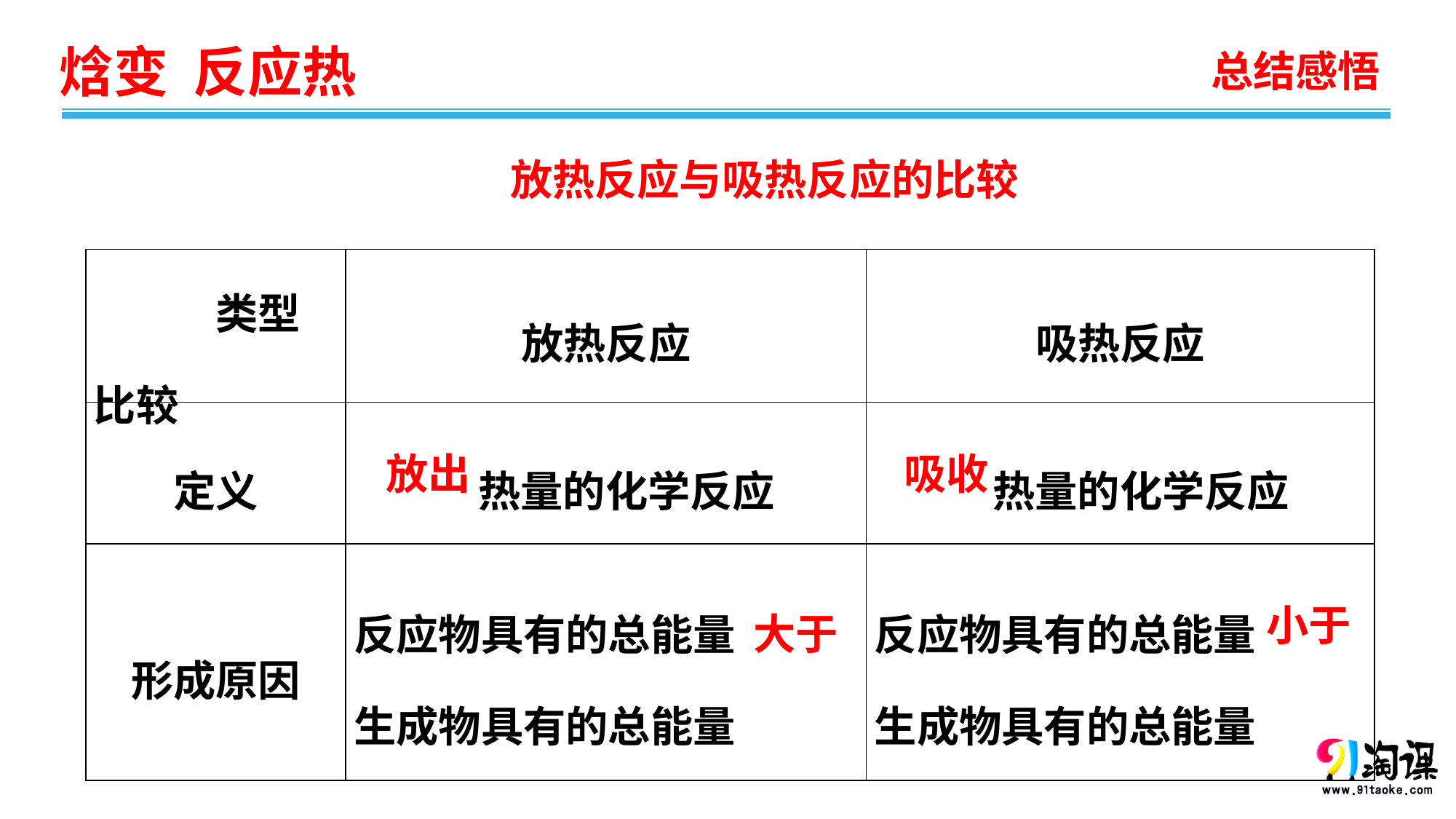

总结感悟
放热反应与吸热反应的比较
| 类型 比较 | 放热反应 | 吸热反应 |
| --- | --- | --- |
| 定义 | 热量的化学反应 | 热量的化学反应 |
| 形成原因 | 反应物具有的总能量 生成物具有的总能量 | 反应物具有的总能量 生成物具有的总能量 |
放出
吸收
小于
大于